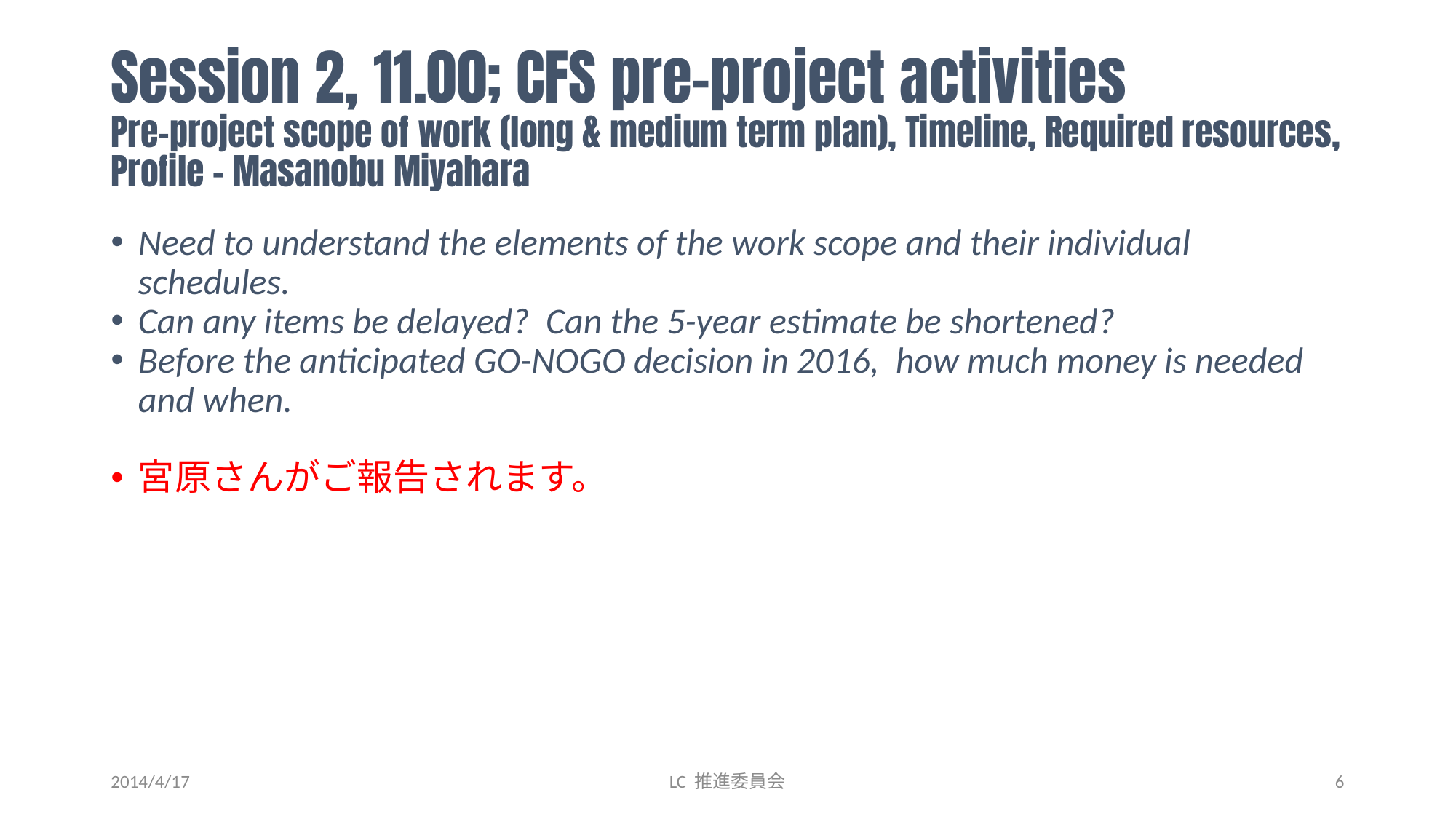

# Session 2, 11.00; CFS pre-project activities Pre-project scope of work (long & medium term plan), Timeline, Required resources, Profile – Masanobu Miyahara
Need to understand the elements of the work scope and their individual schedules.
Can any items be delayed?  Can the 5-year estimate be shortened?
Before the anticipated GO-NOGO decision in 2016,  how much money is needed and when.

宮原さんがご報告されます。
2014/4/17
LC 推進委員会
6